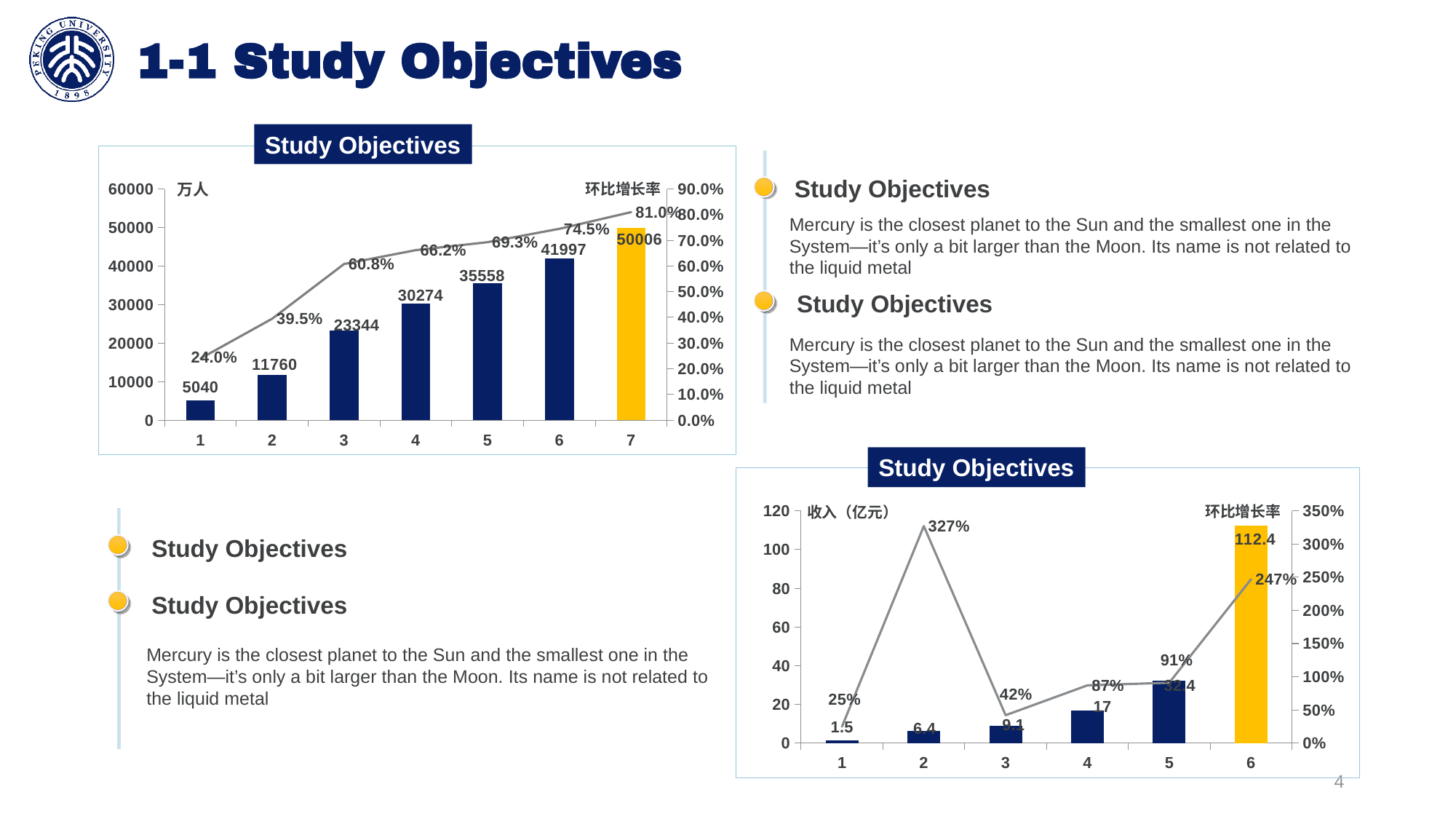

# 1-1 Study Objectives
Study Objectives

### Chart

| Category |  |  |
|---|---|---|
万人
环比增长率

Study Objectives

Mercury is the closest planet to the Sun and the smallest one in the System—it’s only a bit larger than the Moon. Its name is not related to the liquid metal
Study Objectives

Mercury is the closest planet to the Sun and the smallest one in the System—it’s only a bit larger than the Moon. Its name is not related to the liquid metal
Study Objectives

### Chart

| Category |  |  |
|---|---|---|
环比增长率
收入（亿元）

Study Objectives

Study Objectives

Mercury is the closest planet to the Sun and the smallest one in the System—it’s only a bit larger than the Moon. Its name is not related to the liquid metal
4